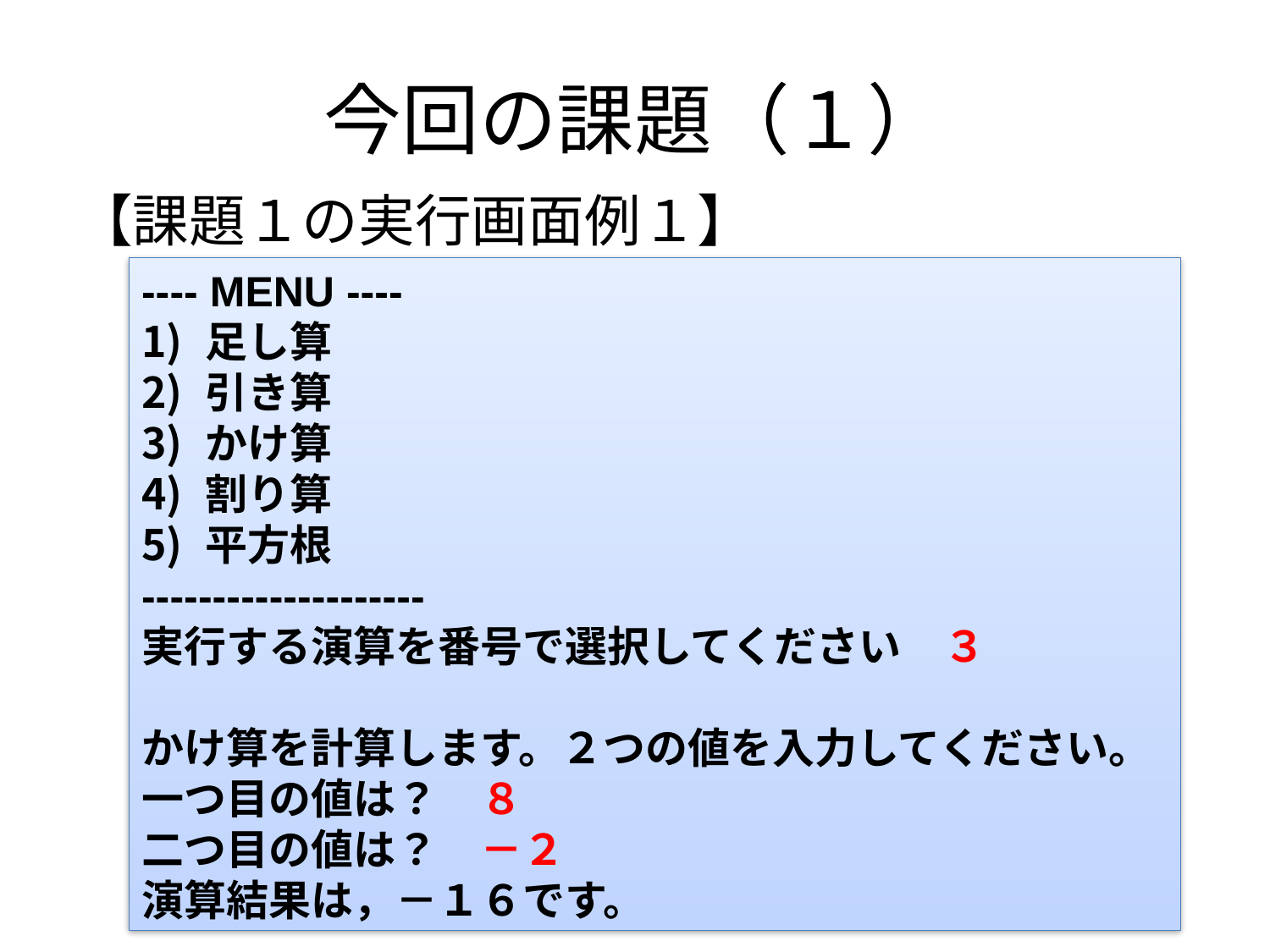

# 今回の課題（１）
【課題１の実行画面例１】
---- MENU ----
足し算
引き算
かけ算
割り算
平方根
--------------------
実行する演算を番号で選択してください　３

かけ算を計算します。２つの値を入力してください。
一つ目の値は？　８
二つ目の値は？　－２
演算結果は，－１６です。